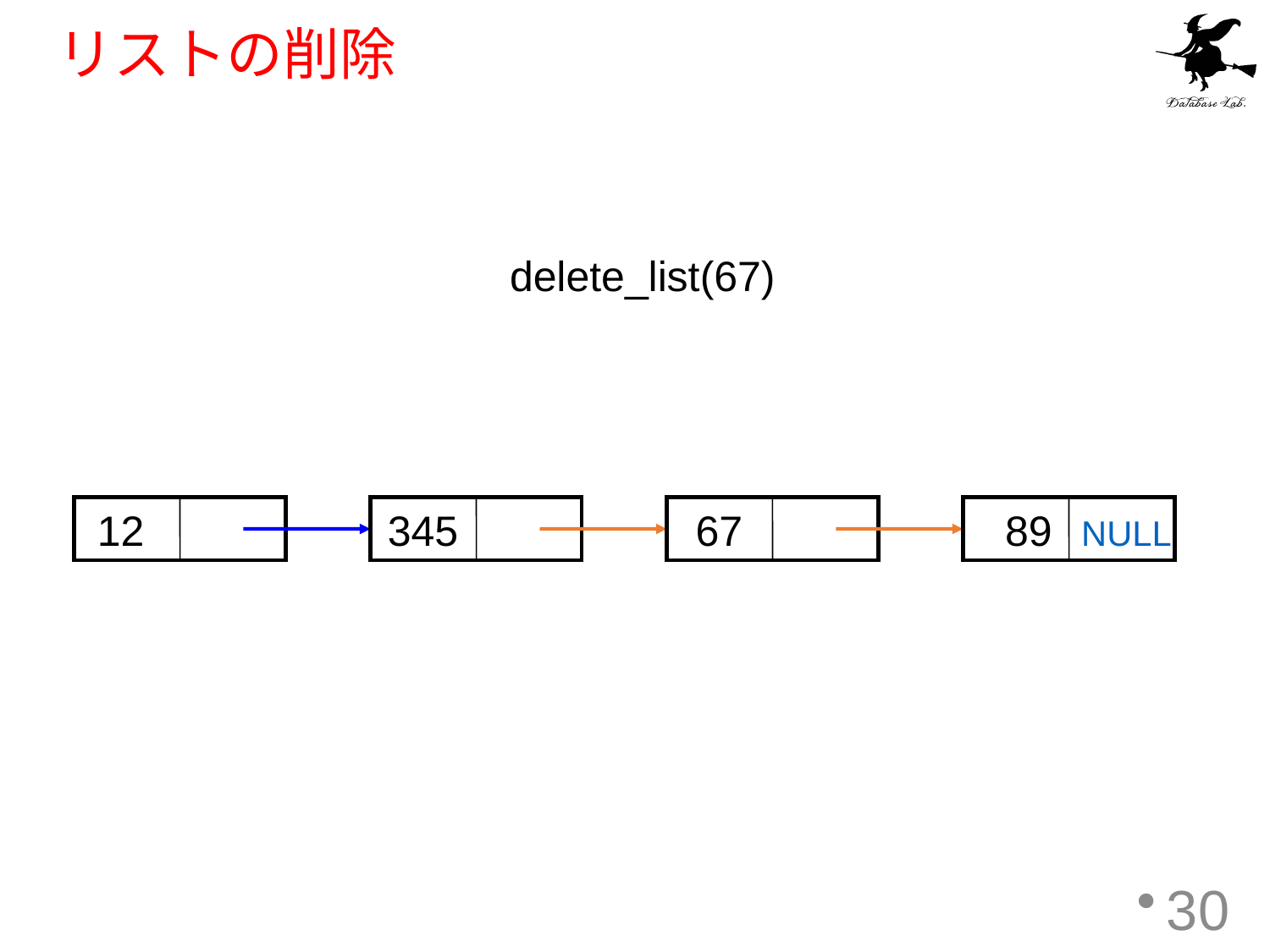

# リストの削除
delete_list(67)
12

345

67

    89   NULL

30